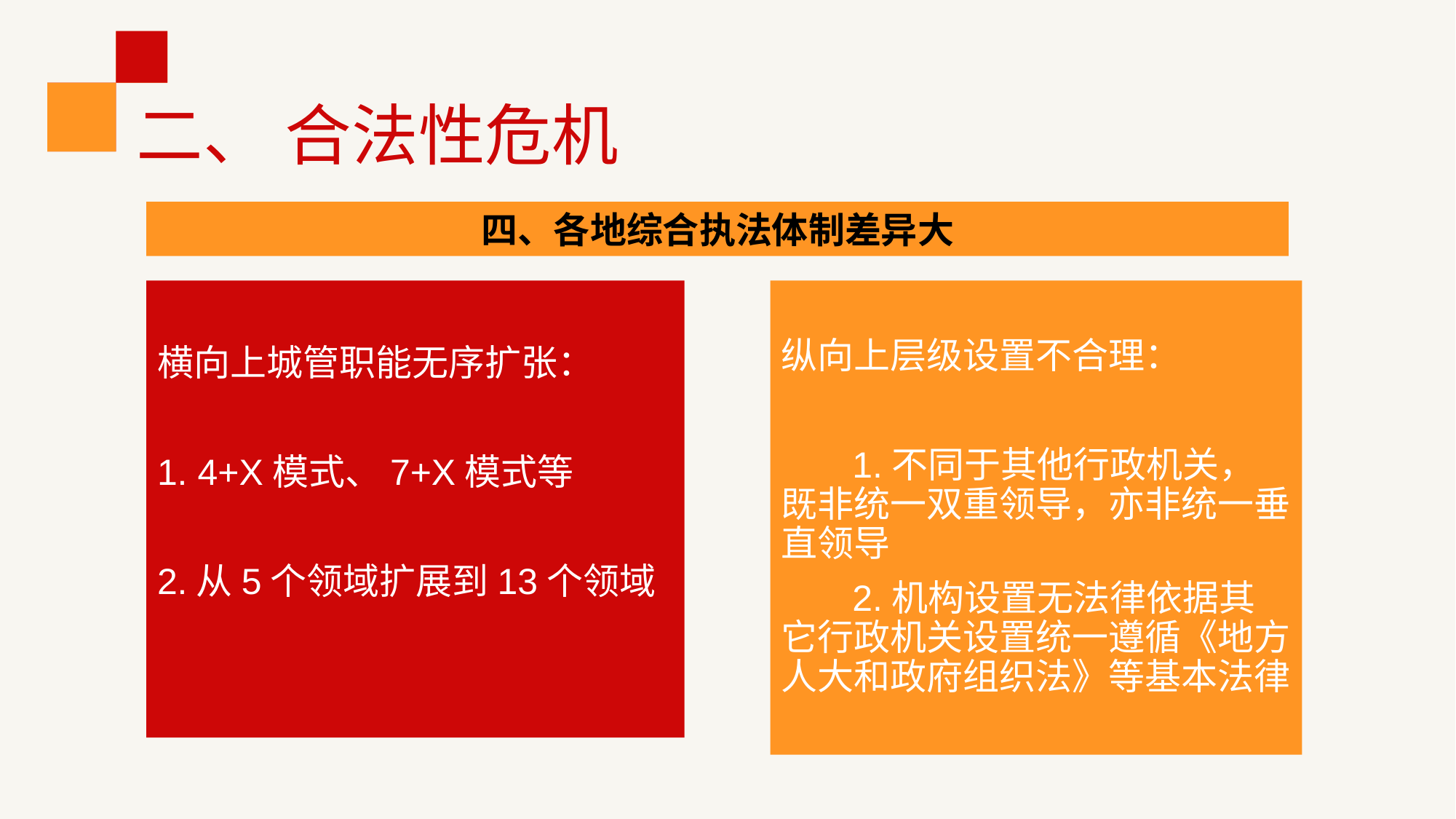

# 二、 合法性危机
四、各地综合执法体制差异大

横向上城管职能无序扩张：

1. 4+X模式、7+X模式等

2.从5个领域扩展到13个领域

纵向上层级设置不合理：

       1.不同于其他行政机关，既非统一双重领导，亦非统一垂直领导
       2.机构设置无法律依据其它行政机关设置统一遵循《地方人大和政府组织法》等基本法律